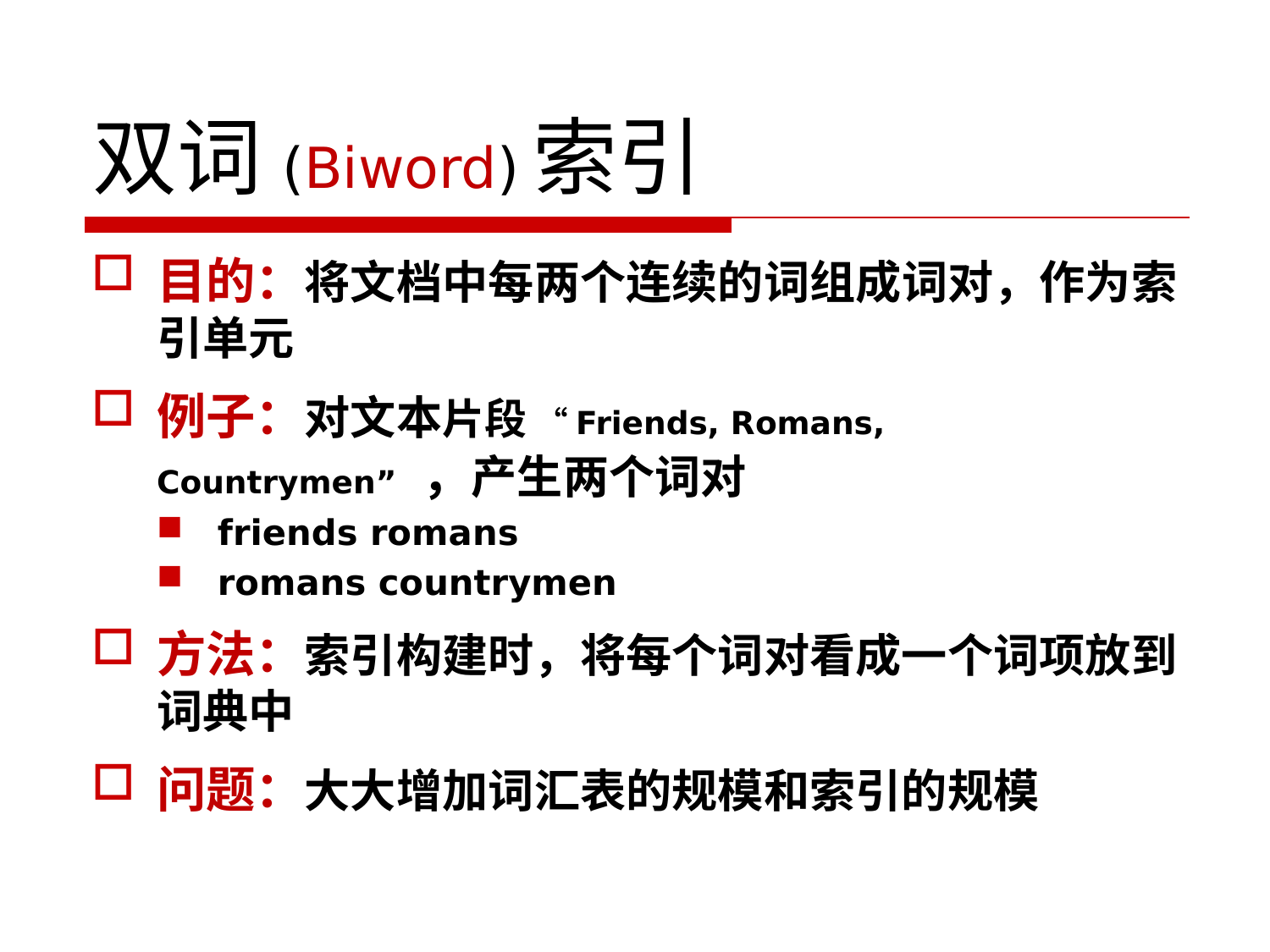

# 双词(Biword)索引
目的：将文档中每两个连续的词组成词对，作为索引单元
例子：对文本片段 “Friends, Romans, Countrymen” ，产生两个词对
friends romans
romans countrymen
方法：索引构建时，将每个词对看成一个词项放到词典中
问题：大大增加词汇表的规模和索引的规模